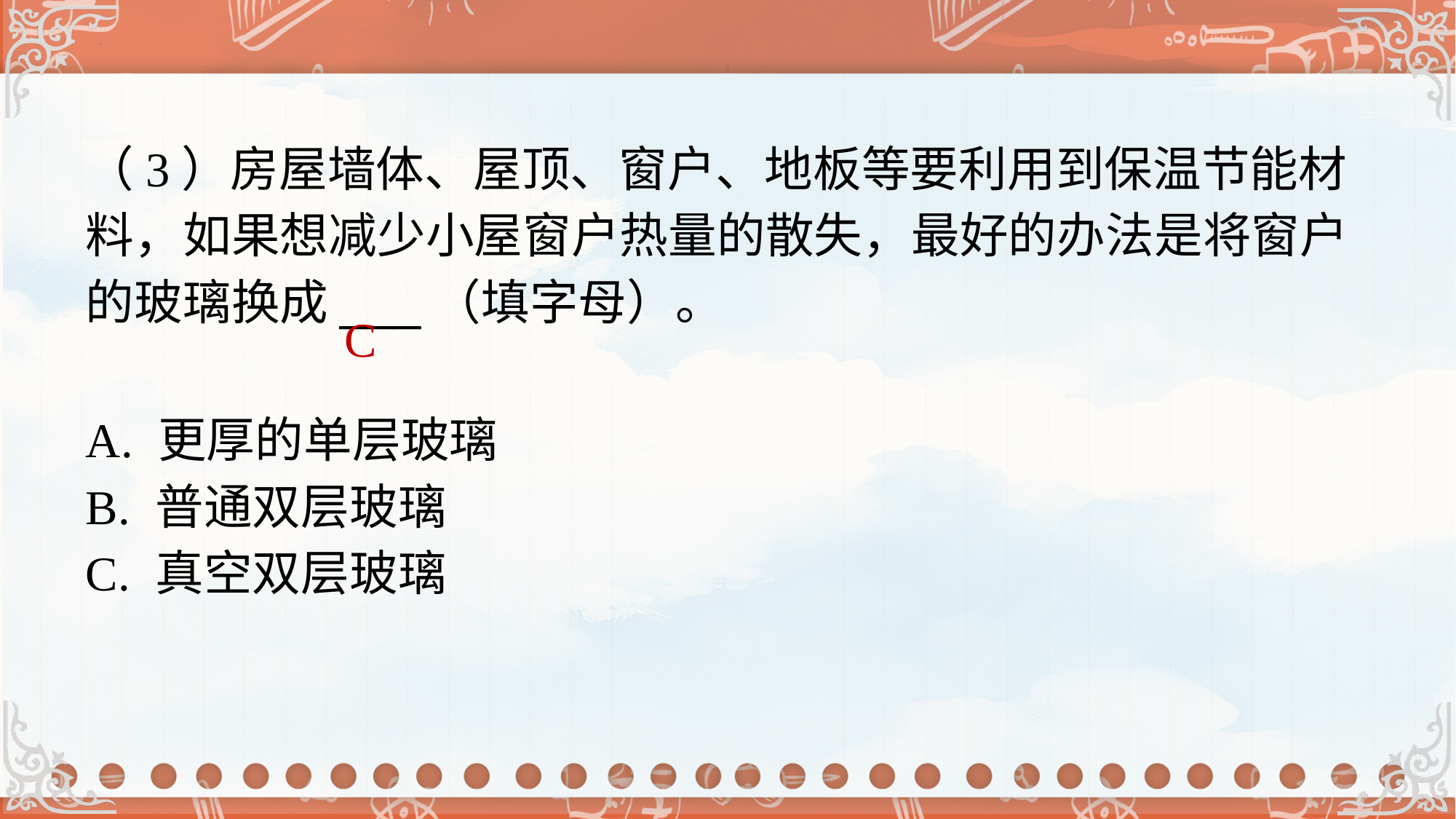

（3）房屋墙体、屋顶、窗户、地板等要利用到保温节能材
料，如果想减少小屋窗户热量的散失，最好的办法是将窗户
的玻璃换成___（填字母）。
C
A. 更厚的单层玻璃
B. 普通双层玻璃
C. 真空双层玻璃